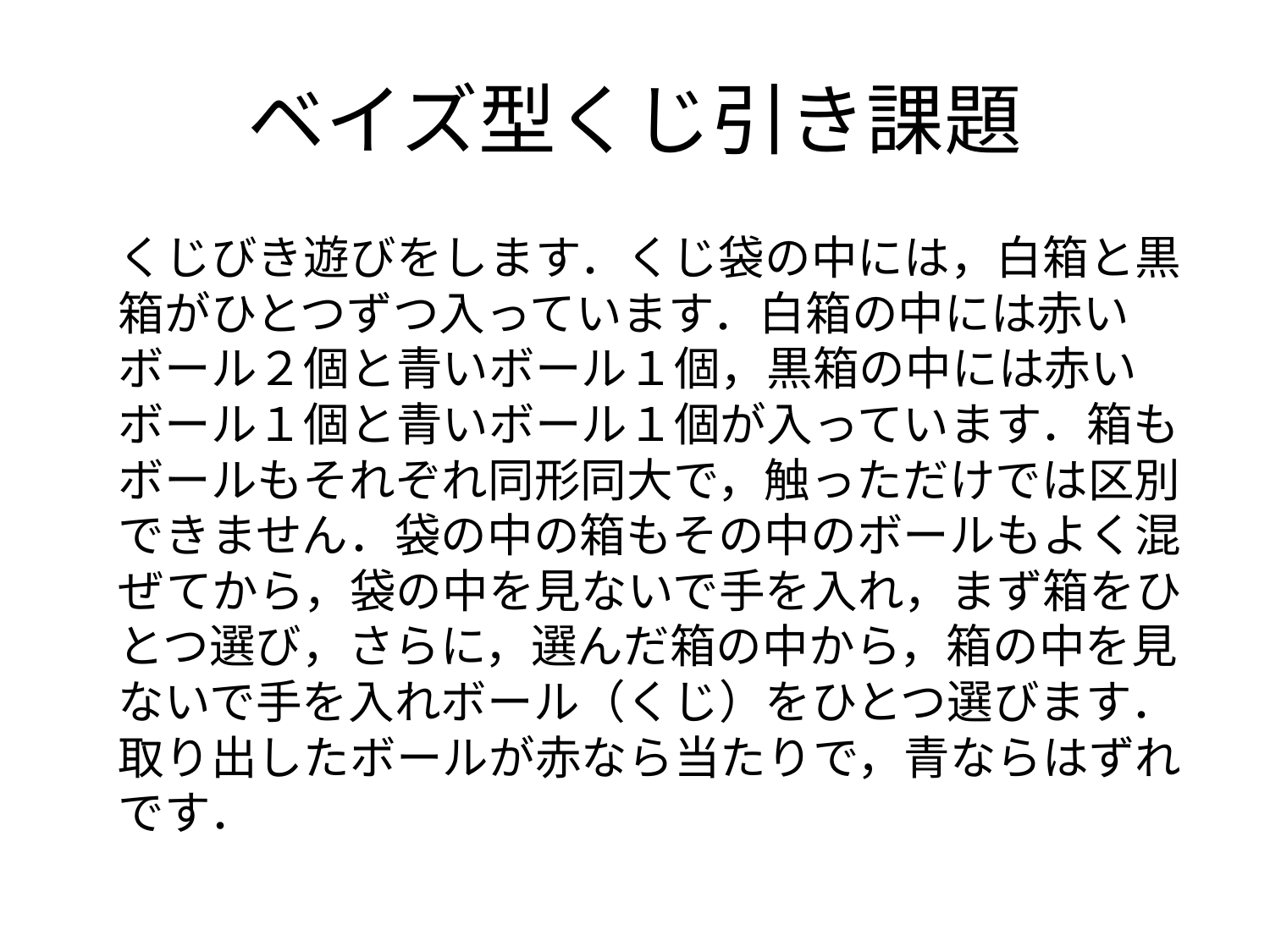

# ベイズ型くじ引き課題
くじびき遊びをします．くじ袋の中には，白箱と黒箱がひとつずつ入っています．白箱の中には赤いボール２個と青いボール１個，黒箱の中には赤いボール１個と青いボール１個が入っています．箱もボールもそれぞれ同形同大で，触っただけでは区別できません．袋の中の箱もその中のボールもよく混ぜてから，袋の中を見ないで手を入れ，まず箱をひとつ選び，さらに，選んだ箱の中から，箱の中を見ないで手を入れボール（くじ）をひとつ選びます．取り出したボールが赤なら当たりで，青ならはずれです．